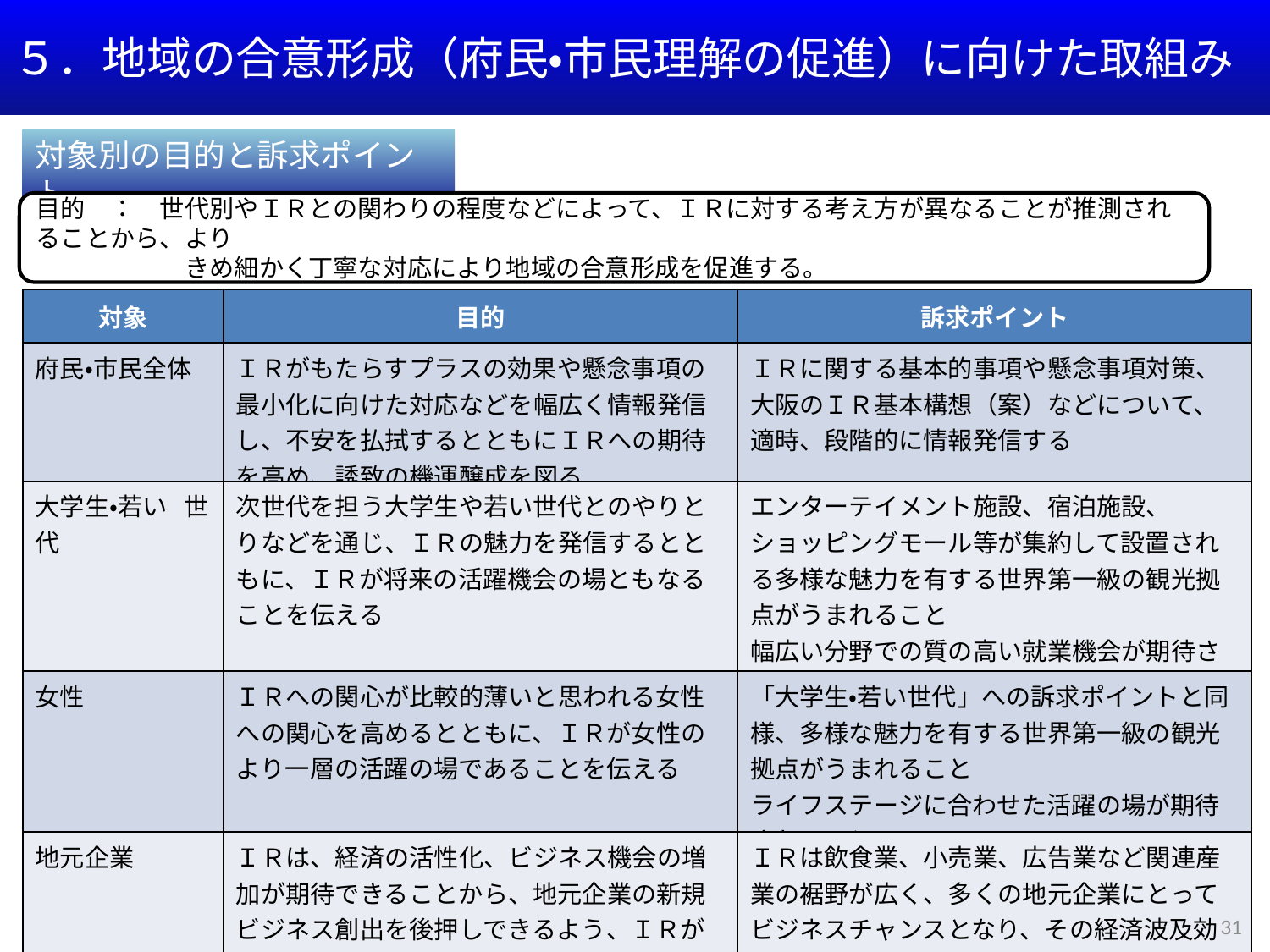

５．地域の合意形成（府民・市民理解の促進）に向けた取組み
対象別の目的と訴求ポイント
目的　：　世代別やＩＲとの関わりの程度などによって、ＩＲに対する考え方が異なることが推測されることから、より
　　　　　　きめ細かく丁寧な対応により地域の合意形成を促進する。
| 対象 | 目的 | 訴求ポイント |
| --- | --- | --- |
| 府民・市民全体 | ＩＲがもたらすプラスの効果や懸念事項の最小化に向けた対応などを幅広く情報発信し、不安を払拭するとともにＩＲへの期待を高め、誘致の機運醸成を図る | ＩＲに関する基本的事項や懸念事項対策、大阪のＩＲ基本構想（案）などについて、適時、段階的に情報発信する |
| 大学生・若い 世代 | 次世代を担う大学生や若い世代とのやりとりなどを通じ、ＩＲの魅力を発信するとともに、ＩＲが将来の活躍機会の場ともなることを伝える | エンターテイメント施設、宿泊施設、ショッピングモール等が集約して設置される多様な魅力を有する世界第一級の観光拠点がうまれること 幅広い分野での質の高い就業機会が期待されること |
| 女性 | ＩＲへの関心が比較的薄いと思われる女性への関心を高めるとともに、ＩＲが女性のより一層の活躍の場であることを伝える | 「大学生・若い世代」への訴求ポイントと同様、多様な魅力を有する世界第一級の観光拠点がうまれること ライフステージに合わせた活躍の場が期待されること |
| 地元企業 | ＩＲは、経済の活性化、ビジネス機会の増加が期待できることから、地元企業の新規ビジネス創出を後押しできるよう、ＩＲがもたらすプラスの効果を発信する | ＩＲは飲食業、小売業、広告業など関連産業の裾野が広く、多くの地元企業にとってビジネスチャンスとなり、その経済波及効果が期待されること |
31